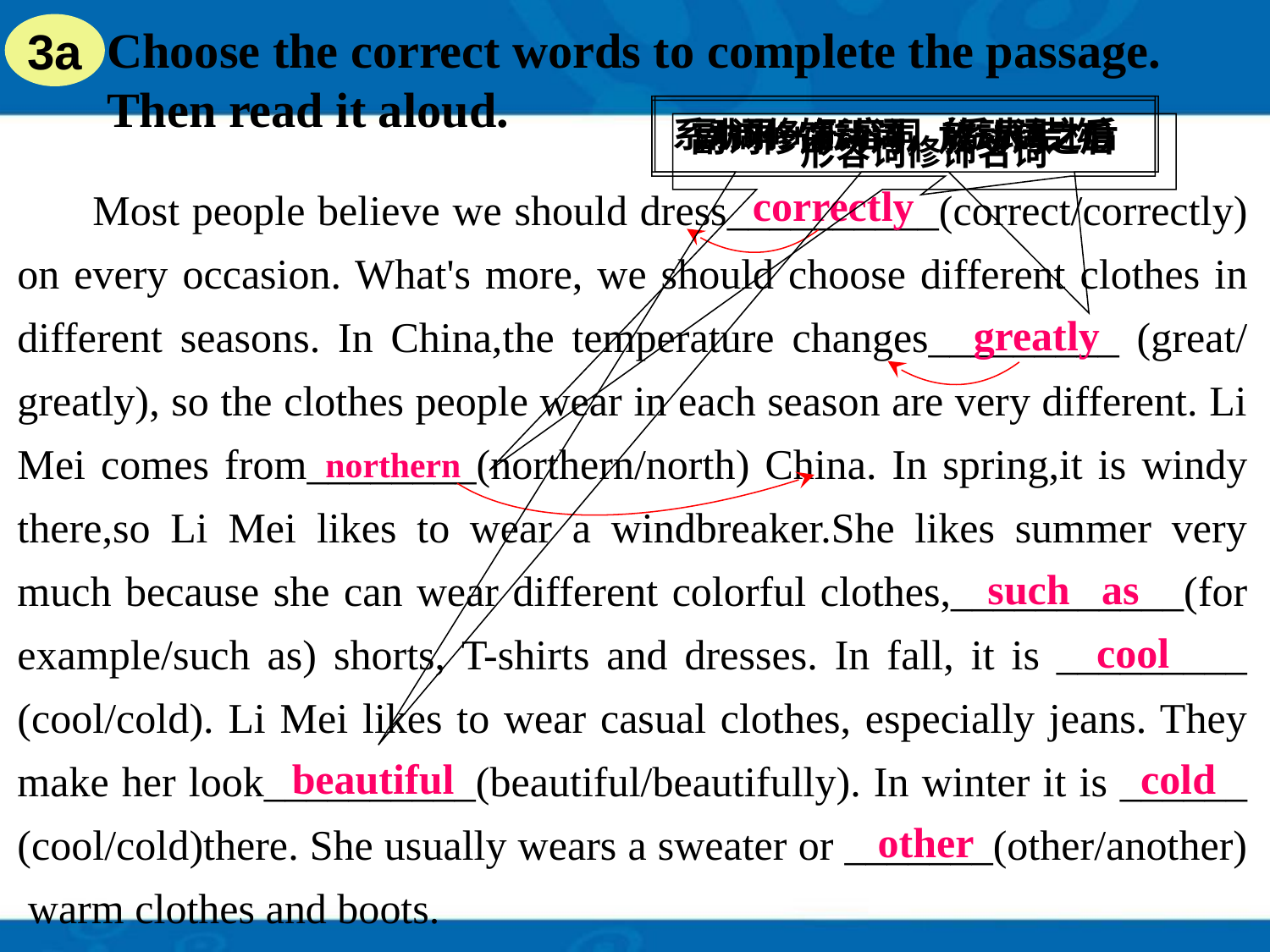

Choose the correct words to complete the passage. Then read it aloud.
3a
系动词+形容词（系表结构）
副词修饰动词，放动词之后
副词修饰动词，放动词之后
形容词修饰名词
      Most people believe we should dress__________(correct/correctly) on every occasion. What's more, we should choose different clothes in different seasons. In China,the temperature changes_________ (great/ greatly), so the clothes people wear in each season are very different. Li Mei comes from________(northern/north) China. In spring,it is windy there,so Li Mei likes to wear a windbreaker.She likes summer very much because she can wear different colorful clothes,___________(for example/such as) shorts, T-shirts and dresses. In fall, it is _________ (cool/cold). Li Mei likes to wear casual clothes, especially jeans. They make her look__________(beautiful/beautifully). In winter it is ______ (cool/cold)there. She usually wears a sweater or _______(other/another)  warm clothes and boots.

correctly

greatly
northern
such   as
cool
beautiful
cold
other